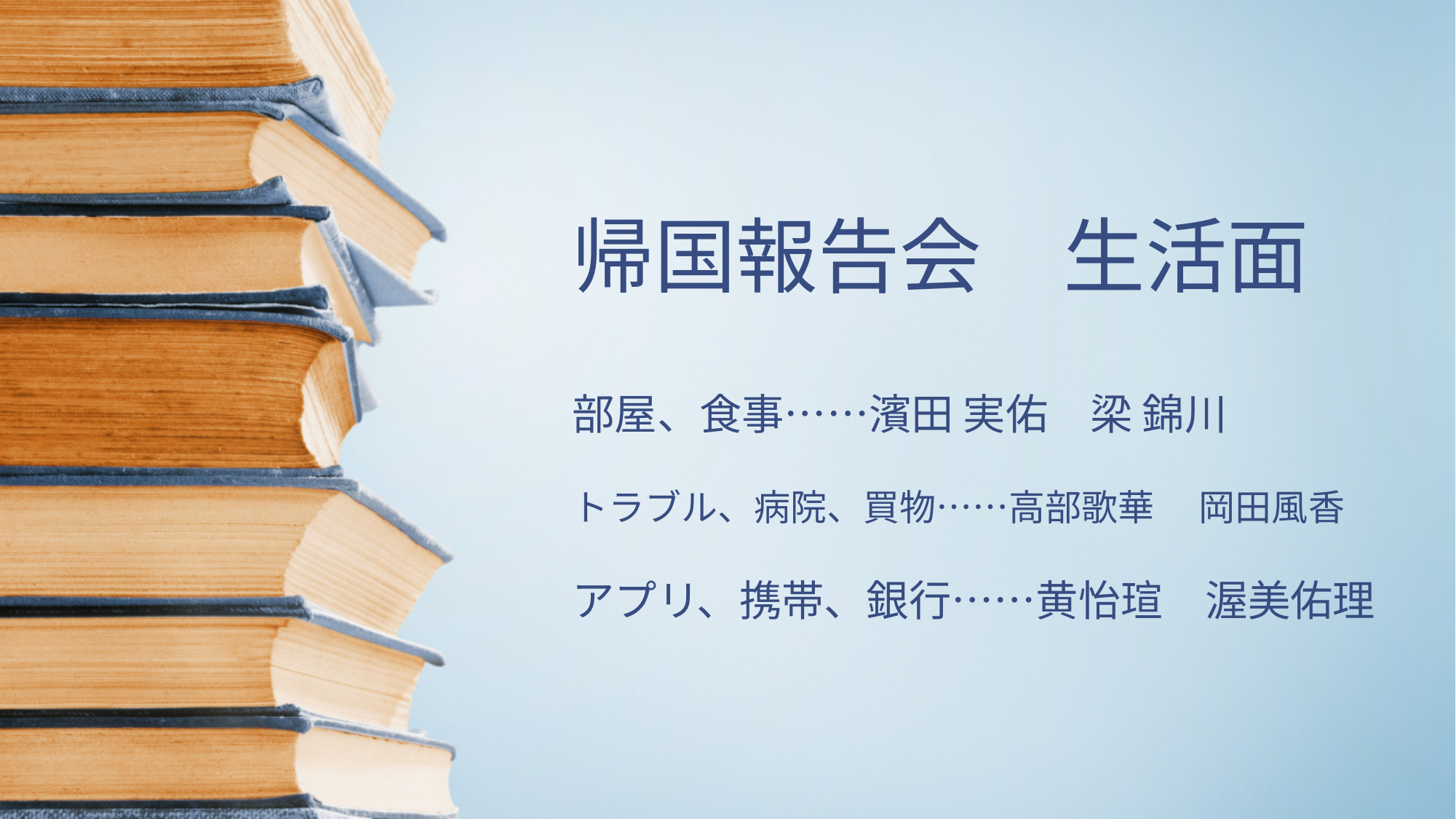

# 帰国報告会　生活面
部屋、食事……濱田 実佑　梁 錦川

トラブル、病院、買物……高部歌華 　岡田風香

アプリ、携帯、銀行……黄怡瑄　渥美佑理